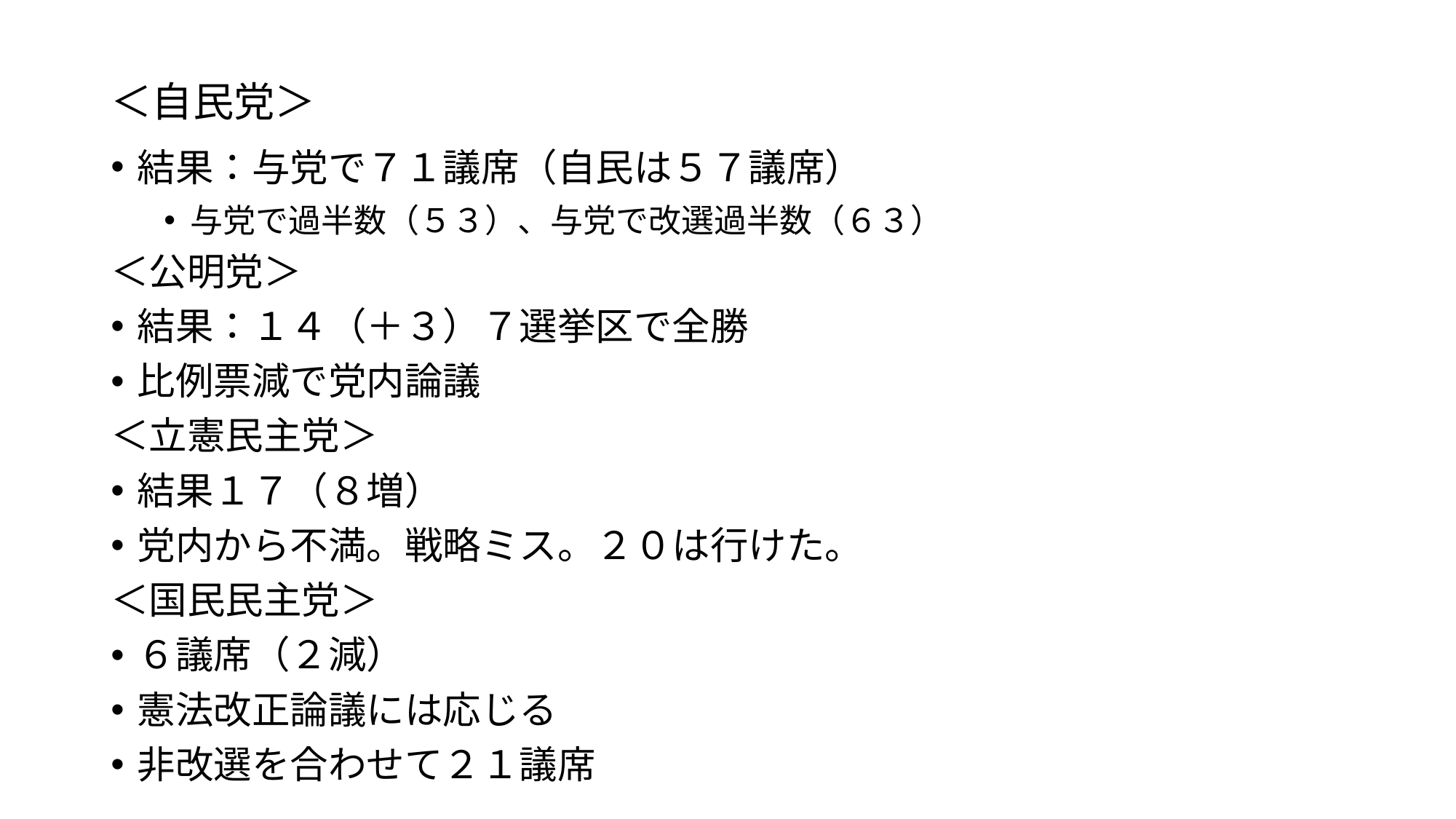

#
＜自民党＞
結果：与党で７１議席（自民は５７議席）
与党で過半数（５３）、与党で改選過半数（６３）
＜公明党＞
結果：１４（＋３）７選挙区で全勝
比例票減で党内論議
＜立憲民主党＞
結果１７（８増）
党内から不満。戦略ミス。２０は行けた。
＜国民民主党＞
６議席（２減）
憲法改正論議には応じる
非改選を合わせて２１議席